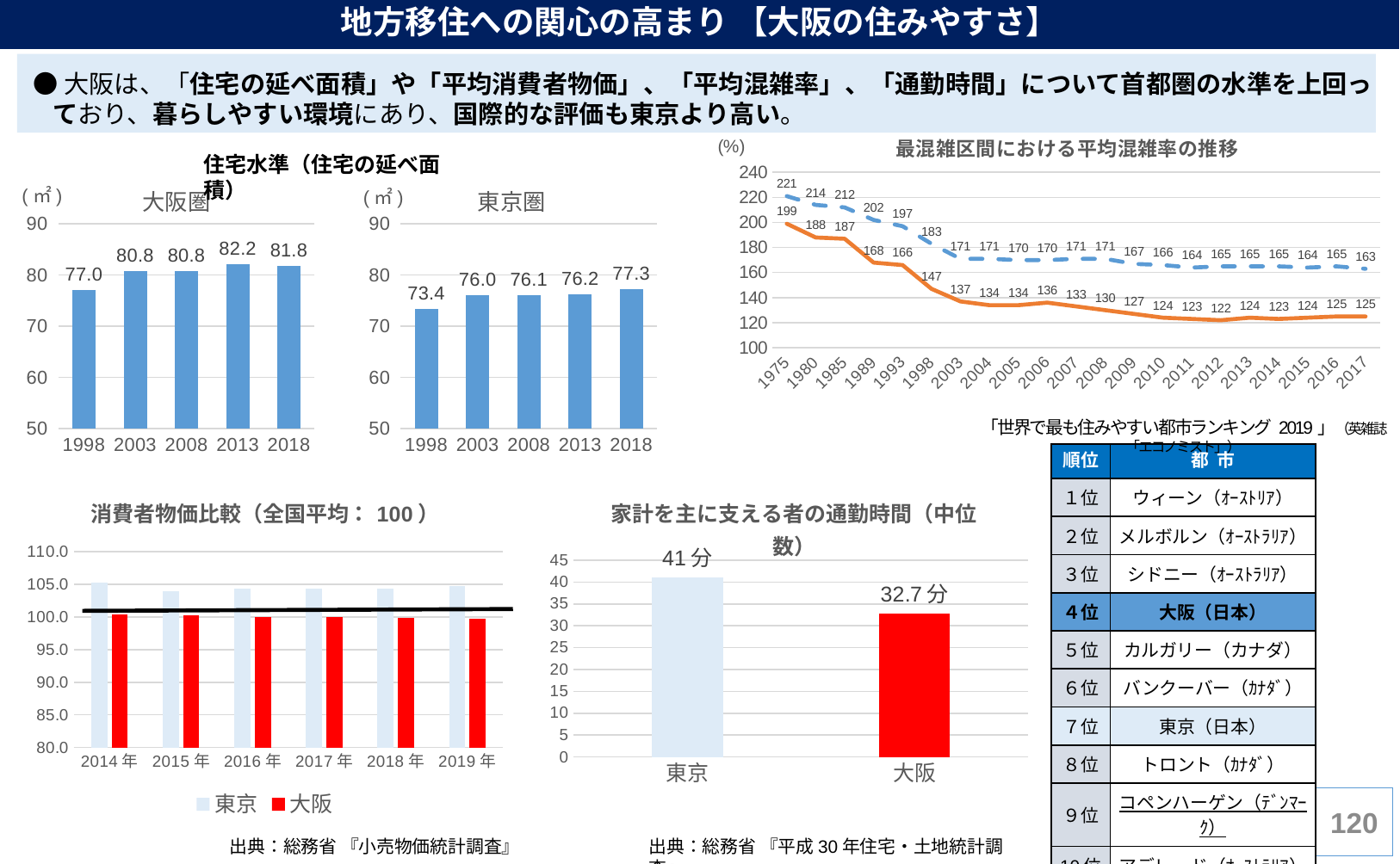

地方移住への関心の高まり 【大阪の住みやすさ】
 ●大阪は、「住宅の延べ面積」や「平均消費者物価」、「平均混雑率」、「通勤時間」について首都圏の水準を上回っており、暮らしやすい環境にあり、国際的な評価も東京より高い。

### Chart: 最混雑区間における平均混雑率の推移

| Category | 東京圏 | 大阪圏 |
|---|---|---|
| 1975 | 221.0 | 199.0 |
| 1980 | 214.0 | 188.0 |
| 1985 | 212.0 | 187.0 |
| 1989 | 202.0 | 168.0 |
| 1993 | 197.0 | 166.0 |
| 1998 | 183.0 | 147.0 |
| 2003 | 171.0 | 137.0 |
| 2004 | 171.0 | 134.0 |
| 2005 | 170.0 | 134.0 |
| 2006 | 170.0 | 136.0 |
| 2007 | 171.0 | 133.0 |
| 2008 | 171.0 | 130.0 |
| 2009 | 167.0 | 127.0 |
| 2010 | 166.0 | 124.0 |
| 2011 | 164.0 | 123.0 |
| 2012 | 165.0 | 122.0 |
| 2013 | 165.0 | 124.0 |
| 2014 | 165.0 | 123.0 |
| 2015 | 164.0 | 124.0 |
| 2016 | 165.0 | 125.0 |
| 2017 | 163.0 | 125.0 |
住宅水準（住宅の延べ面積）

### Chart: 大阪圏

| Category | 1住宅当たり延べ面積(㎡) |
|---|---|
| 1998 | 77.04 |
| 2003 | 80.79 |
| 2008 | 80.83 |
| 2013 | 82.18 |
| 2018 | 81.78 |

### Chart: 東京圏

| Category | 1住宅当たり延べ面積(㎡) |
|---|---|
| 1998 | 73.4 |
| 2003 | 75.99 |
| 2008 | 76.14 |
| 2013 | 76.16 |
| 2018 | 77.26 |
「世界で最も住みやすい都市ランキング 2019」（英雑誌「エコノミスト」）
| 順位 | 都 市 |
| --- | --- |
| １位 | ウィーン（ｵｰｽﾄﾘｱ） |
| ２位 | メルボルン（ｵｰｽﾄﾗﾘｱ） |
| ３位 | シドニー（ｵｰｽﾄﾗﾘｱ） |
| ４位 | 大阪（日本） |
| ５位 | カルガリー（カナダ） |
| ６位 | バンクーバー（ｶﾅﾀﾞ） |
| ７位 | 東京（日本） |
| ８位 | トロント（ｶﾅﾀﾞ） |
| ９位 | コペンハーゲン（ﾃﾞﾝﾏｰｸ） |
| 10位 | アデレード（ｵｰｽﾄﾗﾘｱ） |

### Chart: 消費者物価比較（全国平均：100）

| Category | 東京 | 大阪 |
|---|---|---|
| 2014年 | 105.3 | 100.4 |
| 2015年 | 104.0 | 100.3 |
| 2016年 | 104.4 | 100.0 |
| 2017年 | 104.4 | 100.0 |
| 2018年 | 104.4 | 99.8 |
| 2019年 | 104.7 | 99.7 |

### Chart: 家計を主に支える者の通勤時間（中位数）

| Category |  |
|---|---|
| 東京 | 41.0 |
| 大阪 | 32.7 |
120
出典：総務省 『小売物価統計調査』
出典：総務省 『平成30年住宅・土地統計調査』